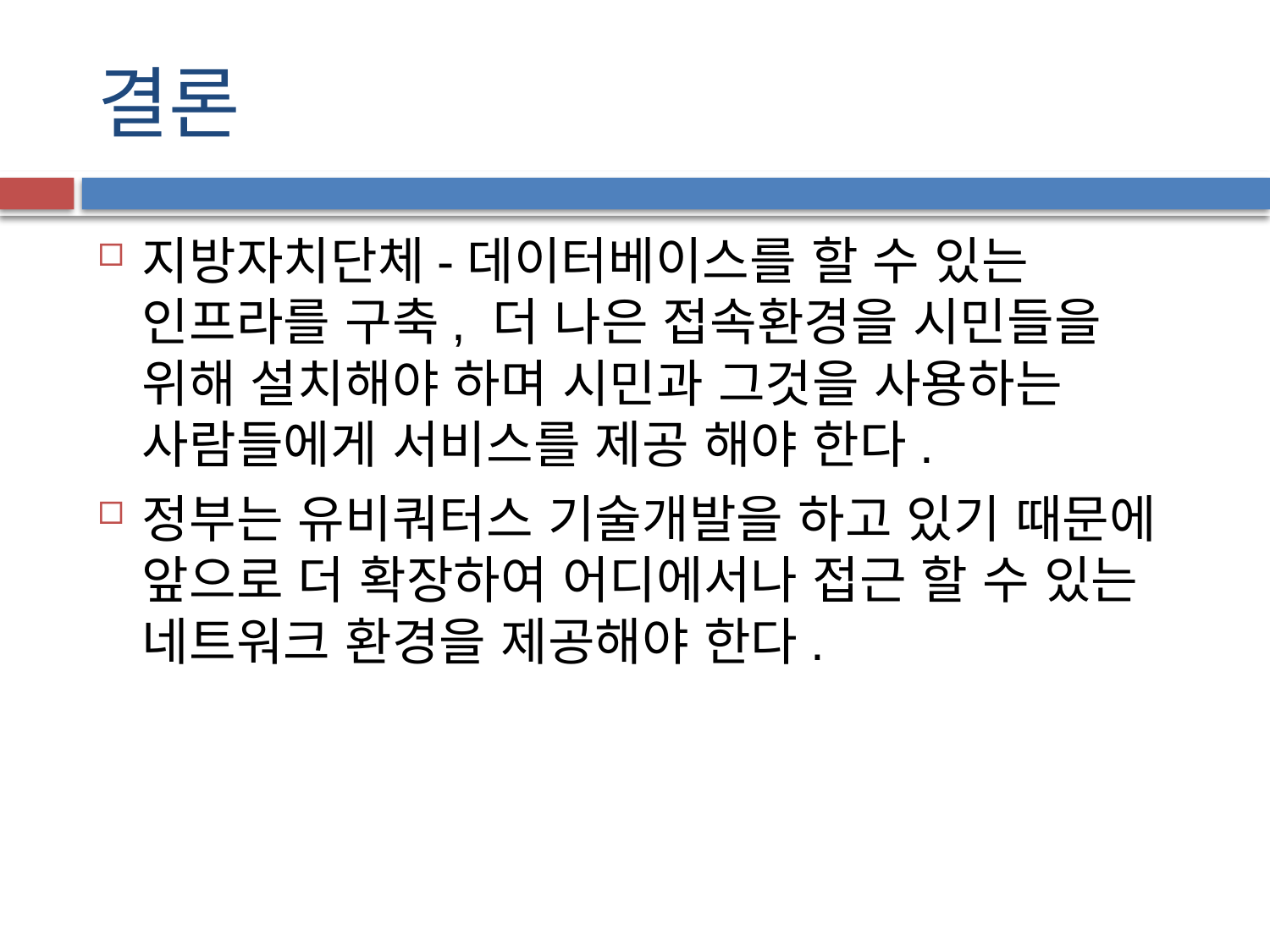

# 결론
지방자치단체-데이터베이스를 할 수 있는 인프라를 구축, 더 나은 접속환경을 시민들을 위해 설치해야 하며 시민과 그것을 사용하는 사람들에게 서비스를 제공 해야 한다.
정부는 유비쿼터스 기술개발을 하고 있기 때문에 앞으로 더 확장하여 어디에서나 접근 할 수 있는 네트워크 환경을 제공해야 한다.